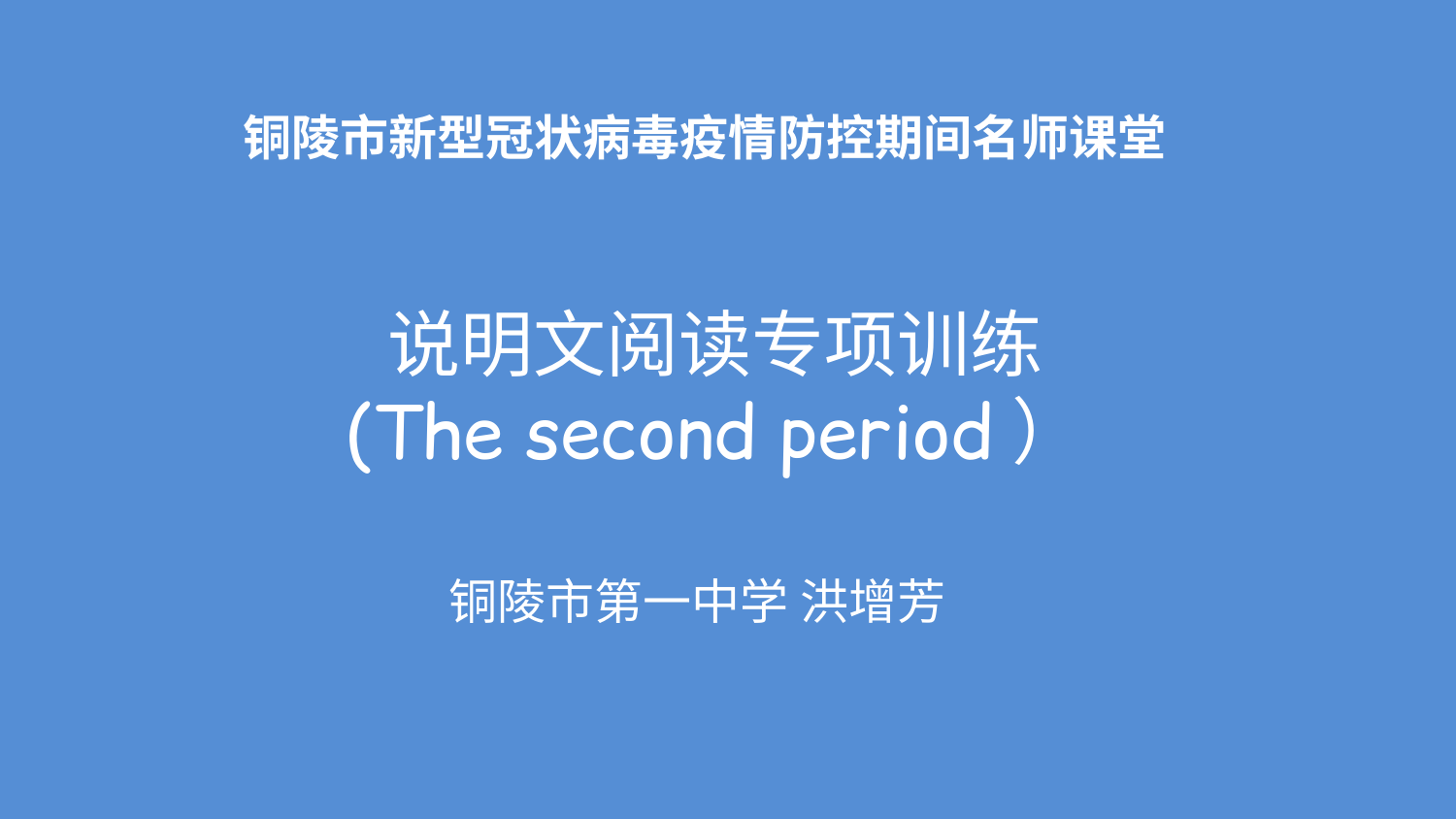

铜陵市新型冠状病毒疫情防控期间名师课堂
# 说明文阅读专项训练 (The second period）
铜陵市第一中学 洪增芳